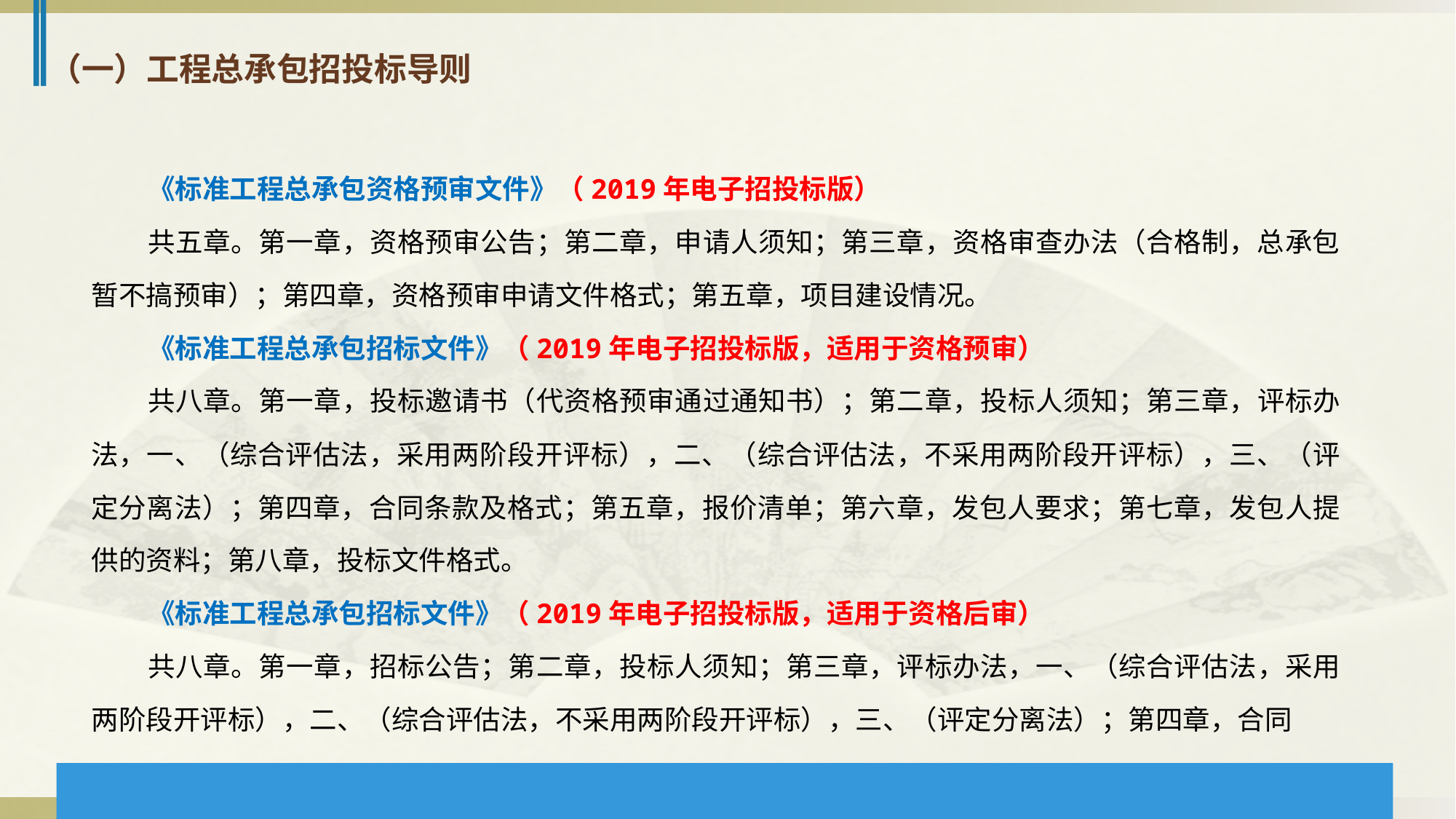

（一）工程总承包招投标导则
《标准工程总承包资格预审文件》（2019年电子招投标版）
共五章。第一章，资格预审公告；第二章，申请人须知；第三章，资格审查办法（合格制，总承包暂不搞预审）；第四章，资格预审申请文件格式；第五章，项目建设情况。
《标准工程总承包招标文件》（2019年电子招投标版，适用于资格预审）
共八章。第一章，投标邀请书（代资格预审通过通知书）；第二章，投标人须知；第三章，评标办法，一、（综合评估法，采用两阶段开评标），二、（综合评估法，不采用两阶段开评标），三、（评定分离法）；第四章，合同条款及格式；第五章，报价清单；第六章，发包人要求；第七章，发包人提供的资料；第八章，投标文件格式。
《标准工程总承包招标文件》（2019年电子招投标版，适用于资格后审）
共八章。第一章，招标公告；第二章，投标人须知；第三章，评标办法，一、（综合评估法，采用两阶段开评标），二、（综合评估法，不采用两阶段开评标），三、（评定分离法）；第四章，合同